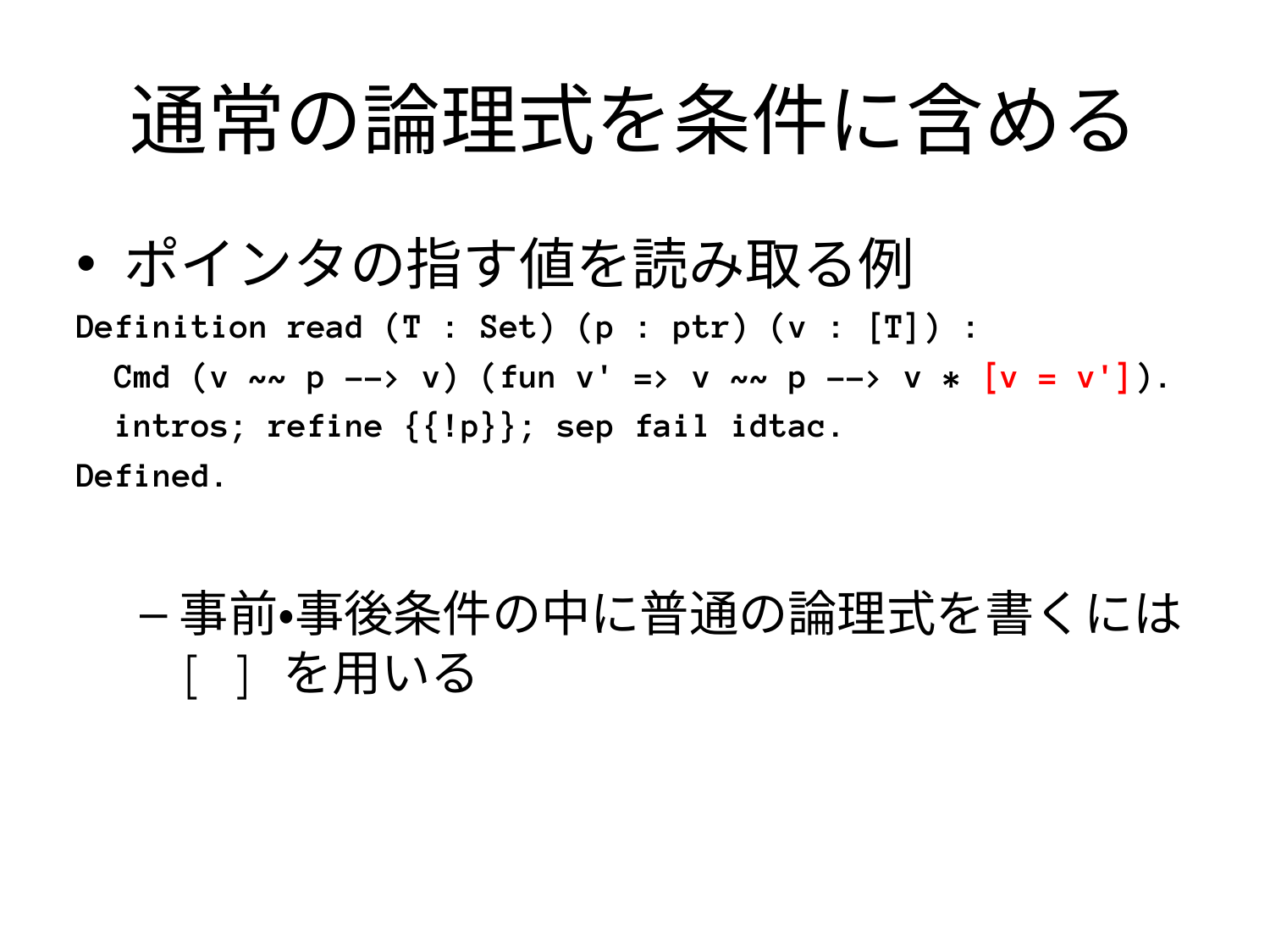

# 通常の論理式を条件に含める
ポインタの指す値を読み取る例
Definition read (T : Set) (p : ptr) (v : [T]) :
  Cmd (v ~~ p --> v) (fun v' => v ~~ p --> v * [v = v']).
  intros; refine {{!p}}; sep fail idtac.
Defined.

事前・事後条件の中に普通の論理式を書くには
[ ] を用いる